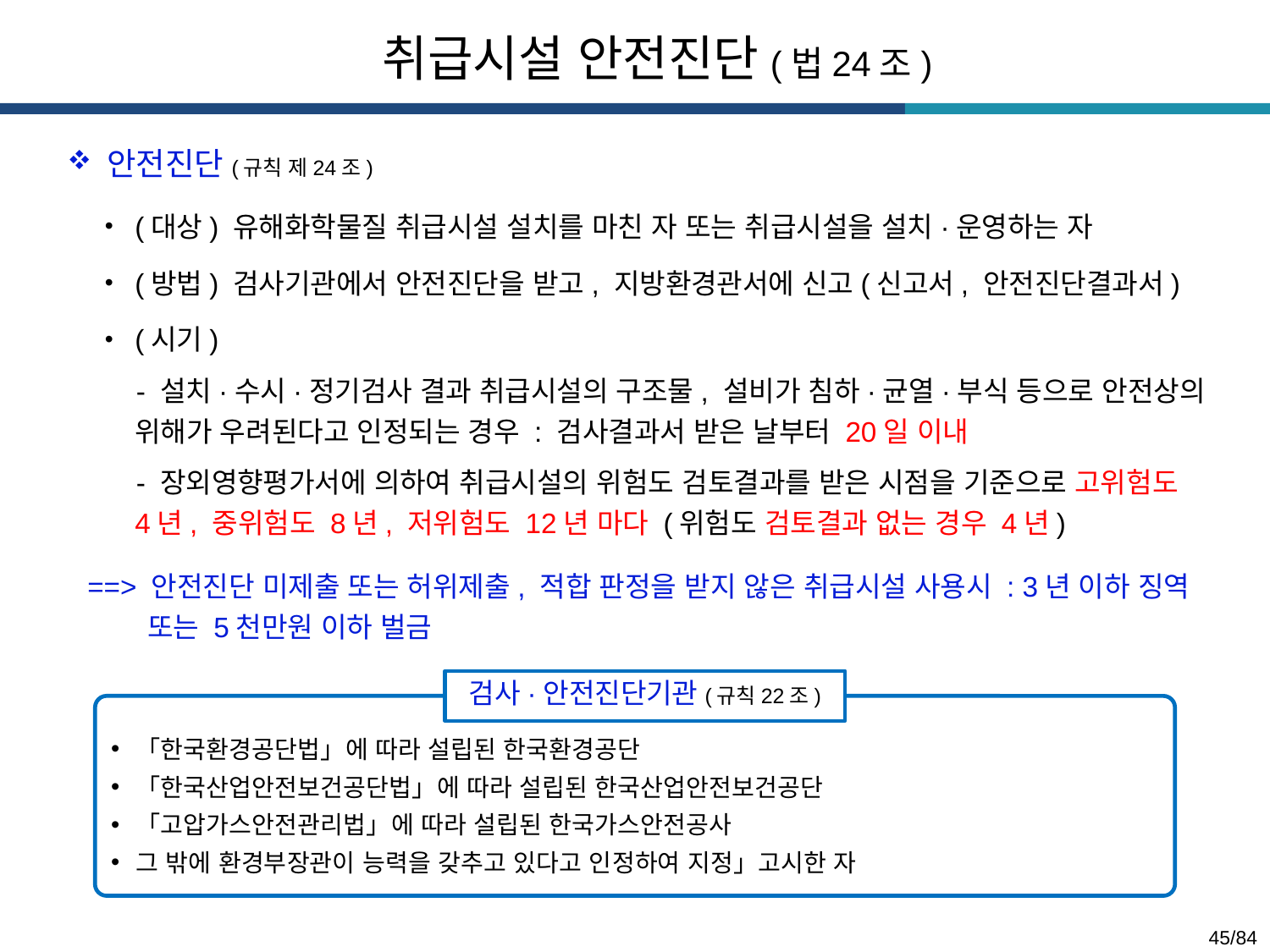

취급시설 안전진단(법24조)
안전진단(규칙 제24조)
(대상) 유해화학물질 취급시설 설치를 마친 자 또는 취급시설을 설치·운영하는 자
(방법) 검사기관에서 안전진단을 받고, 지방환경관서에 신고(신고서, 안전진단결과서)
(시기)
    - 설치·수시·정기검사 결과 취급시설의 구조물, 설비가 침하·균열·부식 등으로 안전상의 위해가 우려된다고 인정되는 경우 : 검사결과서 받은 날부터 20일 이내
    - 장외영향평가서에 의하여 취급시설의 위험도 검토결과를 받은 시점을 기준으로 고위험도 4년, 중위험도 8년, 저위험도 12년 마다 (위험도 검토결과 없는 경우 4년)
==> 안전진단 미제출 또는 허위제출, 적합 판정을 받지 않은 취급시설 사용시 : 3년 이하 징역 또는 5천만원 이하 벌금
검사·안전진단기관(규칙22조)

「한국환경공단법」에 따라 설립된 한국환경공단
「한국산업안전보건공단법」에 따라 설립된 한국산업안전보건공단
「고압가스안전관리법」에 따라 설립된 한국가스안전공사
그 밖에 환경부장관이 능력을 갖추고 있다고 인정하여 지정」고시한 자